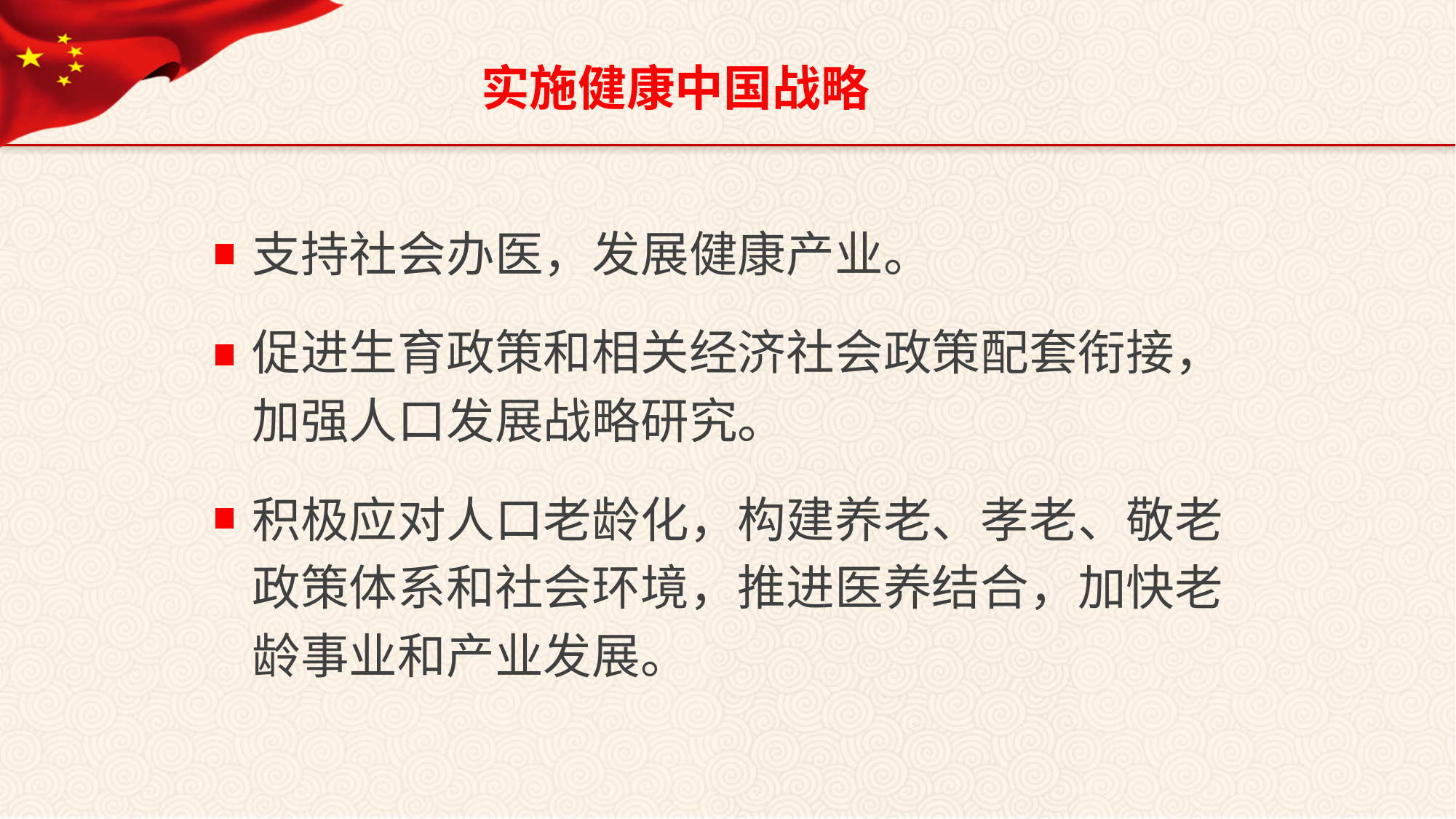

实施健康中国战略
支持社会办医，发展健康产业。
促进生育政策和相关经济社会政策配套衔接，加强人口发展战略研究。
积极应对人口老龄化，构建养老、孝老、敬老政策体系和社会环境，推进医养结合，加快老龄事业和产业发展。